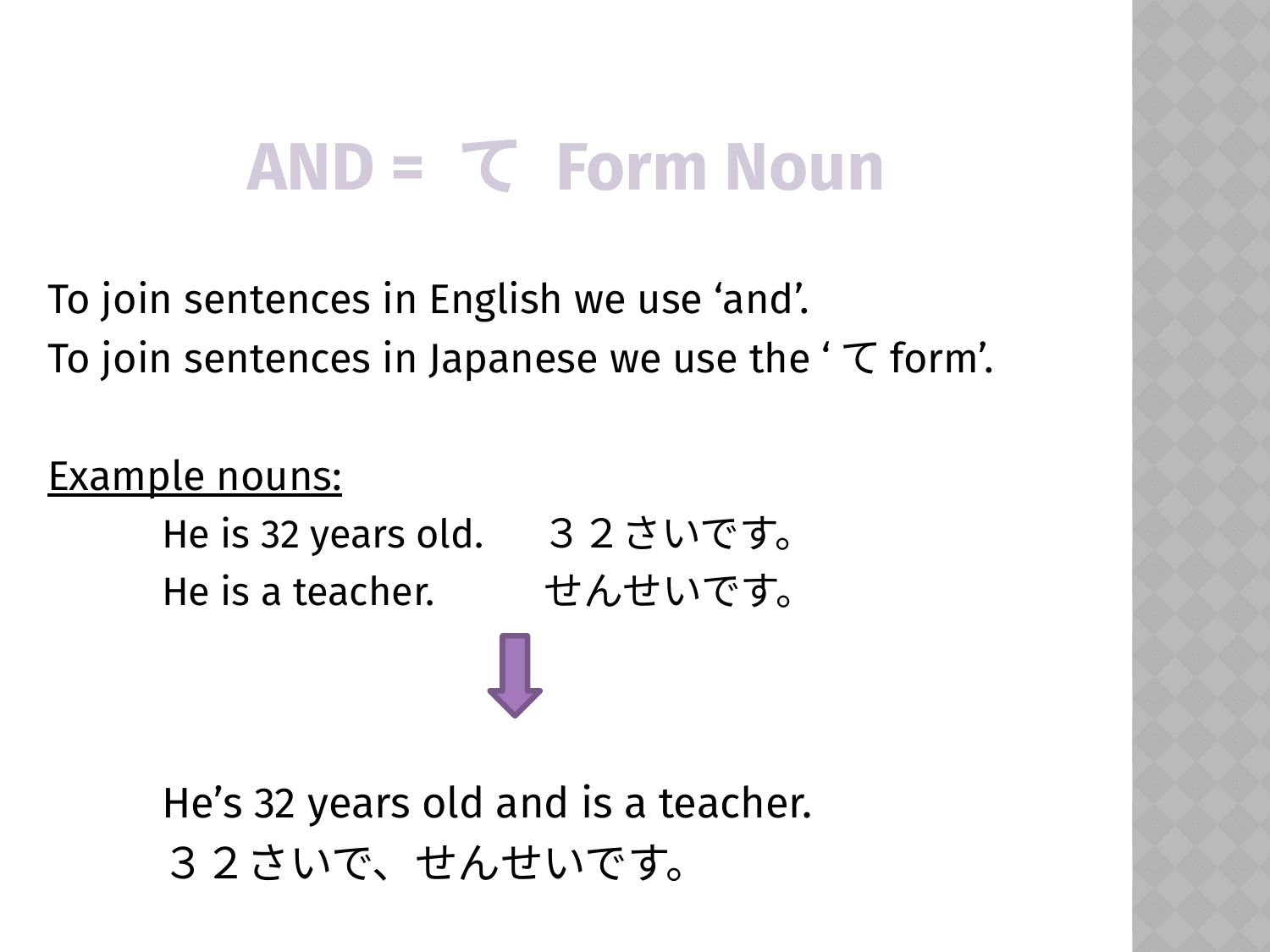

# AND = て Form Noun
To join sentences in English we use ‘and’.
To join sentences in Japanese we use the ‘てform’.

Example nouns:
	He is 32 years old. 　３２さいです。
	He is a teacher.  　　せんせいです。

	He’s 32 years old and is a teacher.
	３２さいで、せんせいです。